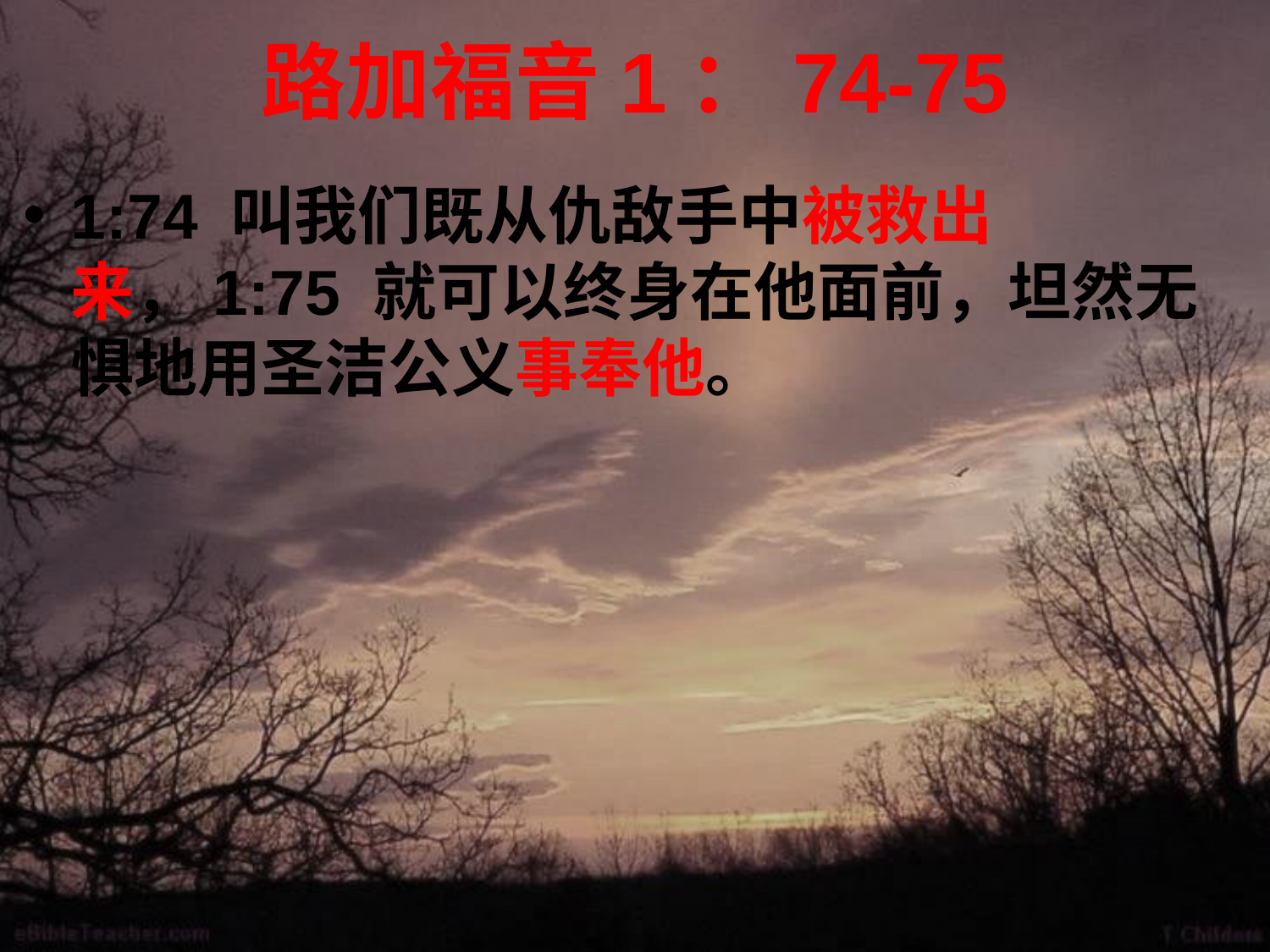

# 路加福音1：74-75
1:74 叫我们既从仇敌手中被救出来，1:75 就可以终身在他面前，坦然无惧地用圣洁公义事奉他。